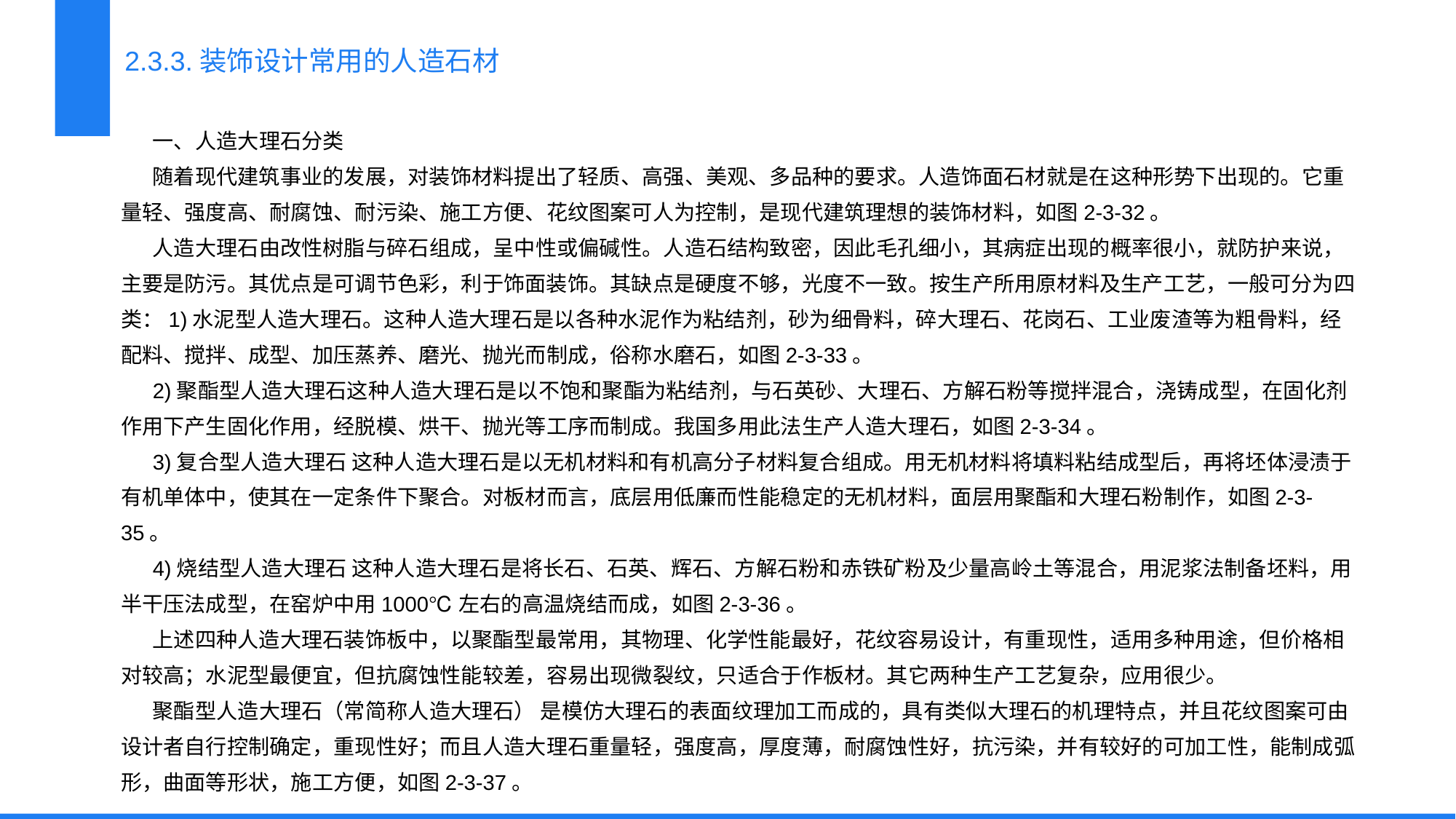

2.3.3.装饰设计常用的人造石材

一、人造大理石分类
随着现代建筑事业的发展，对装饰材料提出了轻质、高强、美观、多品种的要求。人造饰面石材就是在这种形势下出现的。它重量轻、强度高、耐腐蚀、耐污染、施工方便、花纹图案可人为控制，是现代建筑理想的装饰材料，如图2-3-32。
人造大理石由改性树脂与碎石组成，呈中性或偏碱性。人造石结构致密，因此毛孔细小，其病症出现的概率很小，就防护来说，主要是防污。其优点是可调节色彩，利于饰面装饰。其缺点是硬度不够，光度不一致。按生产所用原材料及生产工艺，一般可分为四类：1)水泥型人造大理石。这种人造大理石是以各种水泥作为粘结剂，砂为细骨料，碎大理石、花岗石、工业废渣等为粗骨料，经配料、搅拌、成型、加压蒸养、磨光、抛光而制成，俗称水磨石，如图2-3-33。
2)聚酯型人造大理石这种人造大理石是以不饱和聚酯为粘结剂，与石英砂、大理石、方解石粉等搅拌混合，浇铸成型，在固化剂作用下产生固化作用，经脱模、烘干、抛光等工序而制成。我国多用此法生产人造大理石，如图2-3-34。
3)复合型人造大理石 这种人造大理石是以无机材料和有机高分子材料复合组成。用无机材料将填料粘结成型后，再将坯体浸渍于有机单体中，使其在一定条件下聚合。对板材而言，底层用低廉而性能稳定的无机材料，面层用聚酯和大理石粉制作，如图2-3-35。
4)烧结型人造大理石 这种人造大理石是将长石、石英、辉石、方解石粉和赤铁矿粉及少量高岭土等混合，用泥浆法制备坯料，用半干压法成型，在窑炉中用1000℃左右的高温烧结而成，如图2-3-36。
上述四种人造大理石装饰板中，以聚酯型最常用，其物理、化学性能最好，花纹容易设计，有重现性，适用多种用途，但价格相对较高；水泥型最便宜，但抗腐蚀性能较差，容易出现微裂纹，只适合于作板材。其它两种生产工艺复杂，应用很少。
聚酯型人造大理石（常简称人造大理石） 是模仿大理石的表面纹理加工而成的，具有类似大理石的机理特点，并且花纹图案可由设计者自行控制确定，重现性好；而且人造大理石重量轻，强度高，厚度薄，耐腐蚀性好，抗污染，并有较好的可加工性，能制成弧形，曲面等形状，施工方便，如图2-3-37。